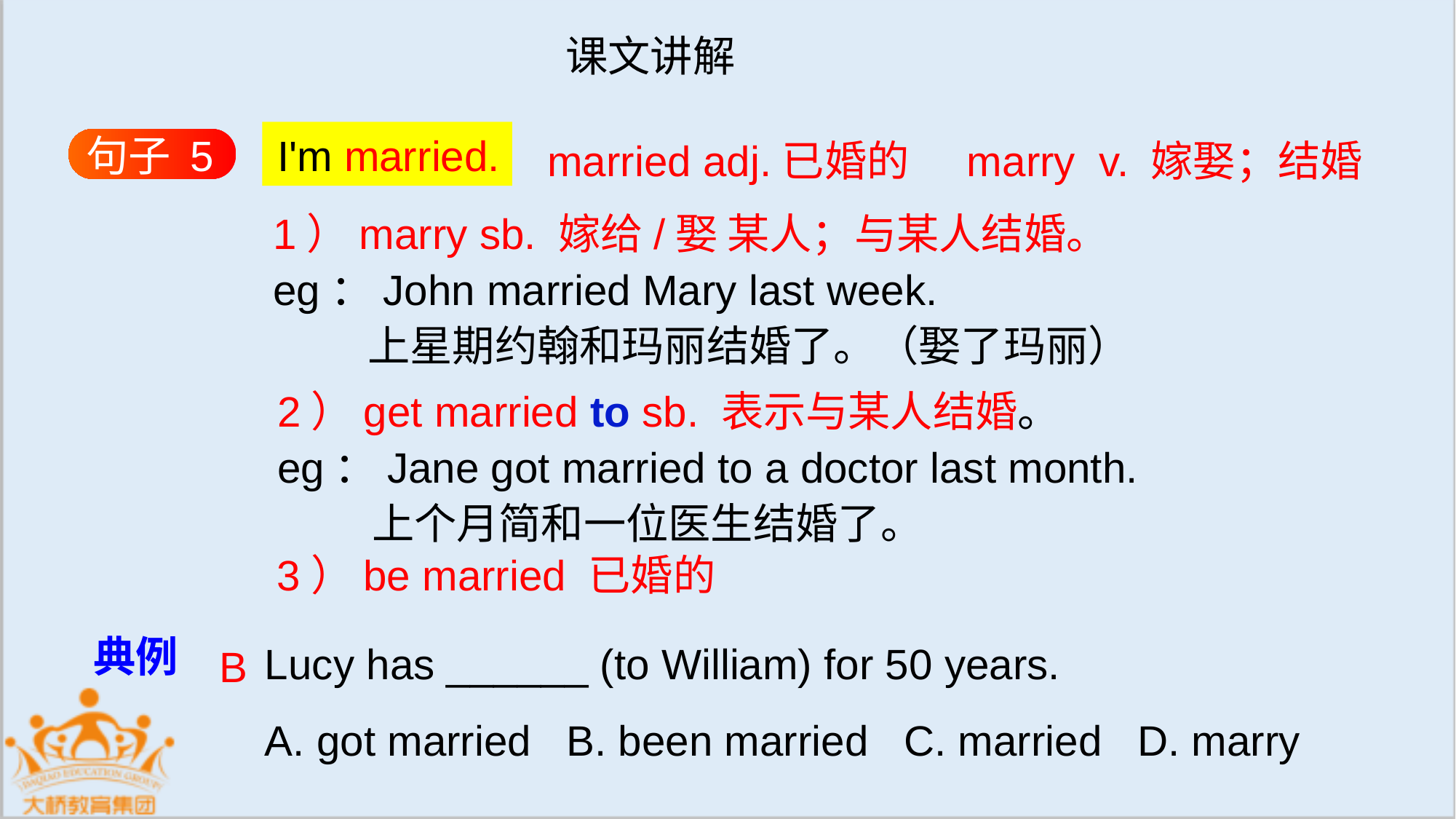

课文讲解

I'm married.
句子 5

 married adj.已婚的     marry  v. 嫁娶；结婚
1）marry sb. 嫁给/娶 某人；与某人结婚。
eg：John married Mary last week.
 上星期约翰和玛丽结婚了。（娶了玛丽）
2）get married to sb. 表示与某人结婚。
eg：Jane got married to a doctor last month.
 上个月简和一位医生结婚了。
3）be married 已婚的
Lucy has ______ (to William) for 50 years.
A. got married   B. been married   C. married   D. marry
B
典例